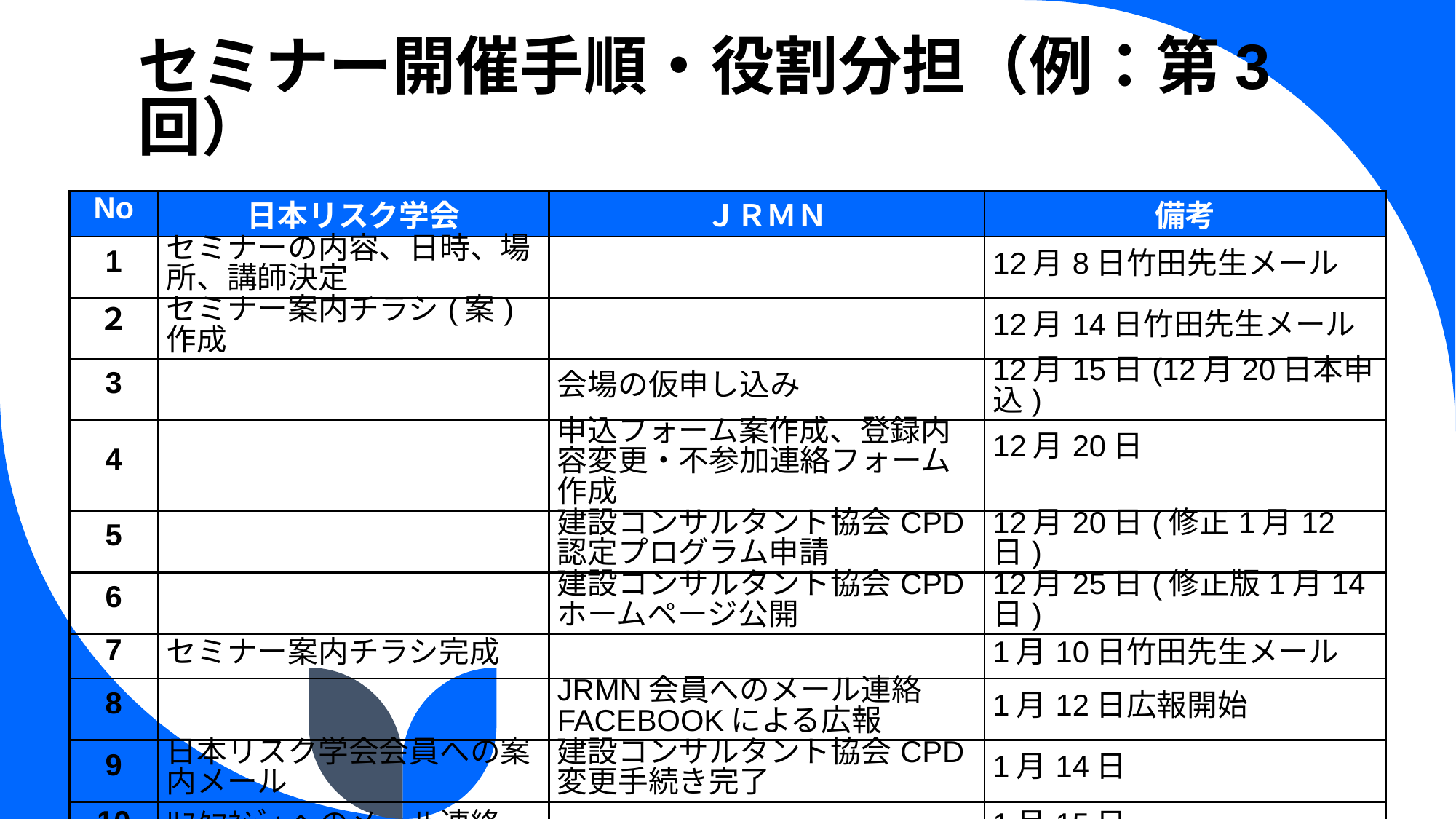

# セミナー開催手順・役割分担（例：第3回）
| No | 日本リスク学会 | ＪＲＭＮ | 備考 |
| --- | --- | --- | --- |
| 1 | セミナーの内容、日時、場所、講師決定 |  | 12月8日竹田先生メール |
| ２ | セミナー案内チラシ(案)作成 |  | 12月14日竹田先生メール |
| 3 |  | 会場の仮申し込み | 12月15日(12月20日本申込) |
| 4 |  | 申込フォーム案作成、登録内容変更・不参加連絡フォーム作成 | 12月20日 |
| 5 |  | 建設コンサルタント協会CPD認定プログラム申請 | 12月20日(修正1月12日) |
| 6 |  | 建設コンサルタント協会CPDホームページ公開 | 12月25日(修正版1月14日) |
| 7 | セミナー案内チラシ完成 |  | 1月10日竹田先生メール |
| 8 |  | JRMN会員へのメール連絡 FACEBOOKによる広報 | 1月12日広報開始 |
| 9 | 日本リスク学会会員への案内メール | 建設コンサルタント協会CPD変更手続き完了 | 1月14日 |
| 10 | ﾘｽｸﾏﾈｼﾞｬへのメール連絡 |  | 1月15日 |